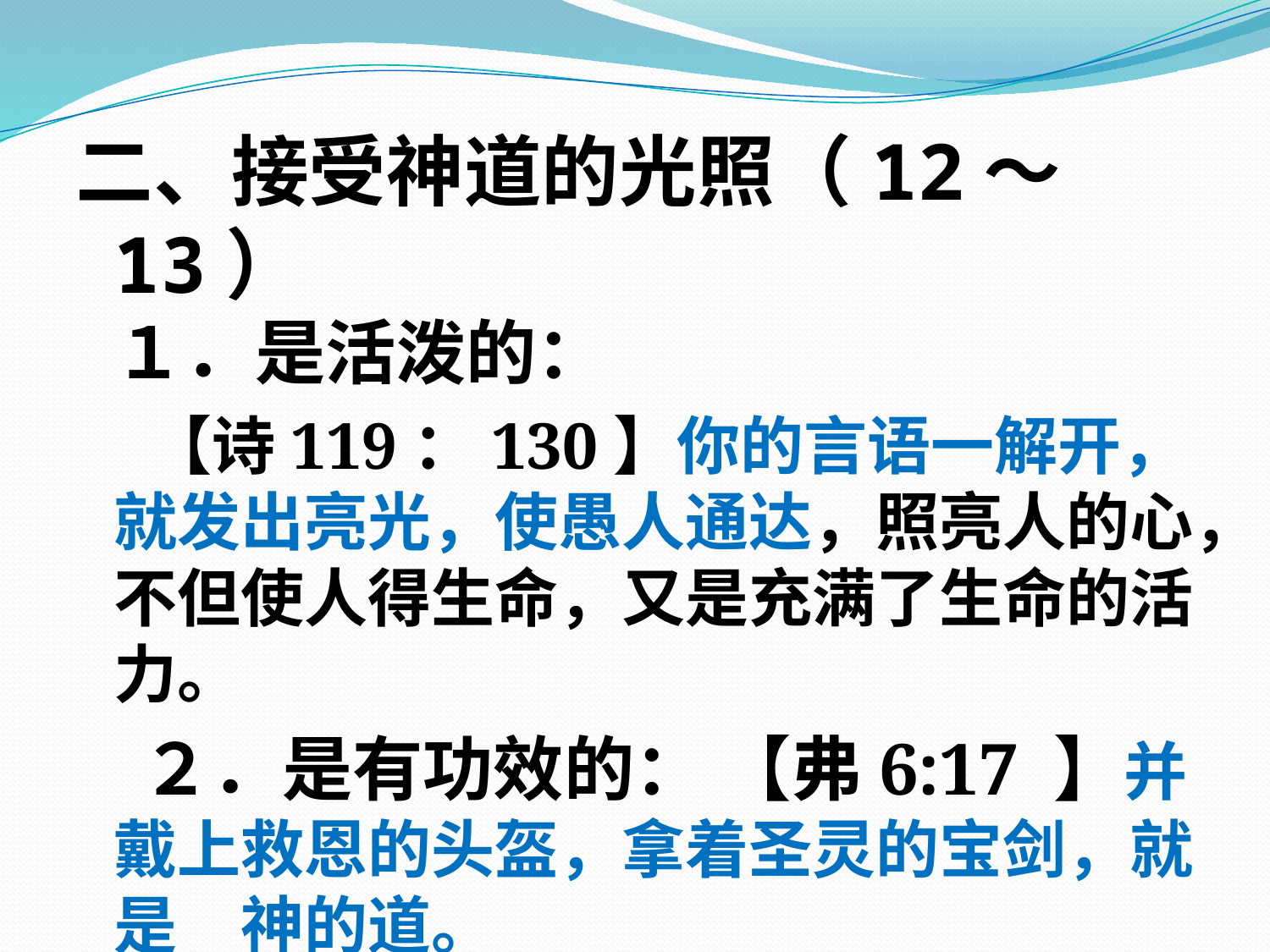

二、接受神道的光照（12～13）
１．是活泼的：
    【诗119：130】你的言语一解开，就发出亮光，使愚人通达，照亮人的心，不但使人得生命，又是充满了生命的活力。
   ２．是有功效的： 【弗6:17 】并戴上救恩的头盔，拿着圣灵的宝剑，就是　神的道。

12